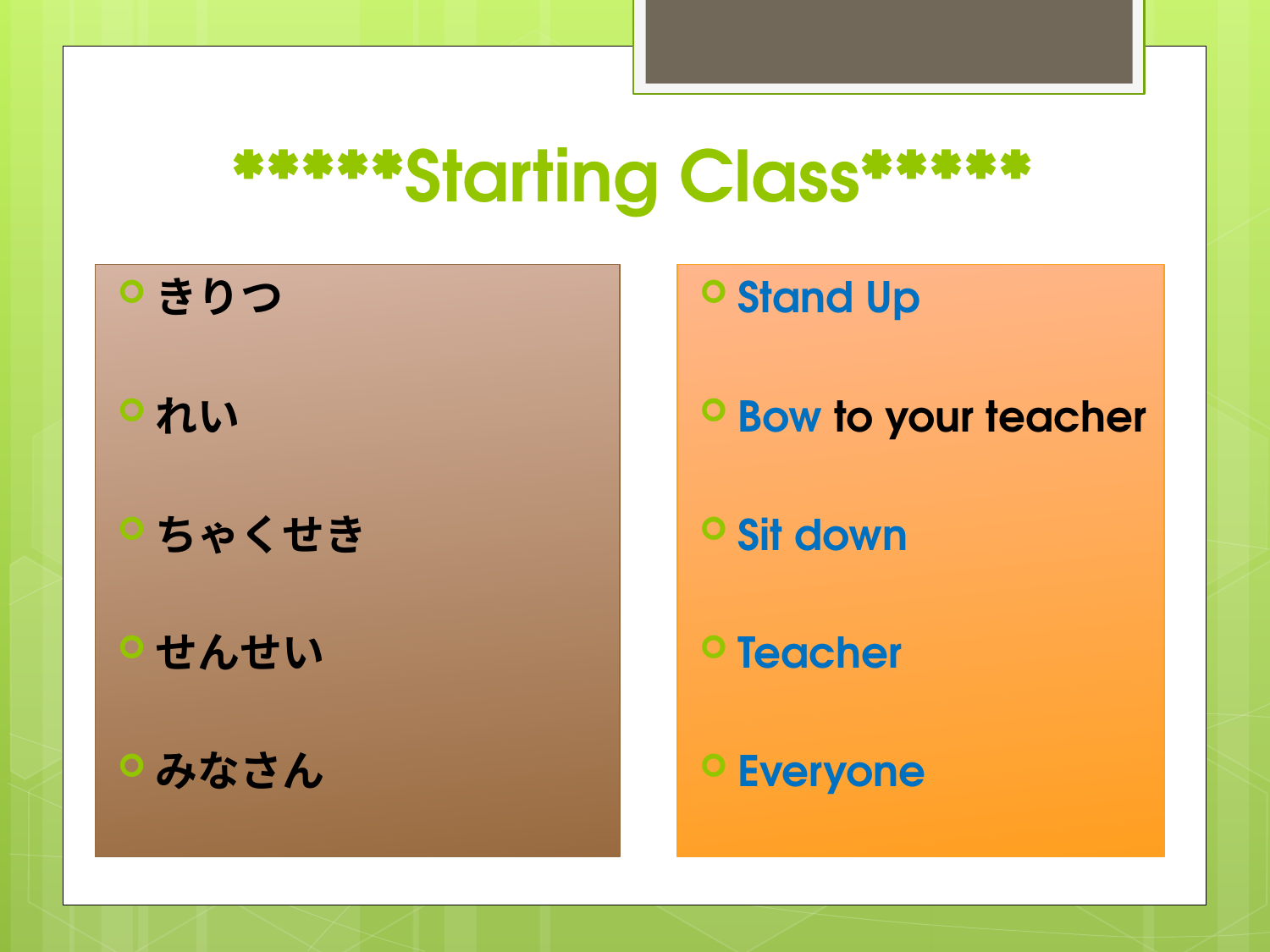

# *****Starting Class*****
きりつ

れい

ちゃくせき

せんせい

みなさん
Stand Up

Bow to your teacher

Sit down

Teacher

Everyone